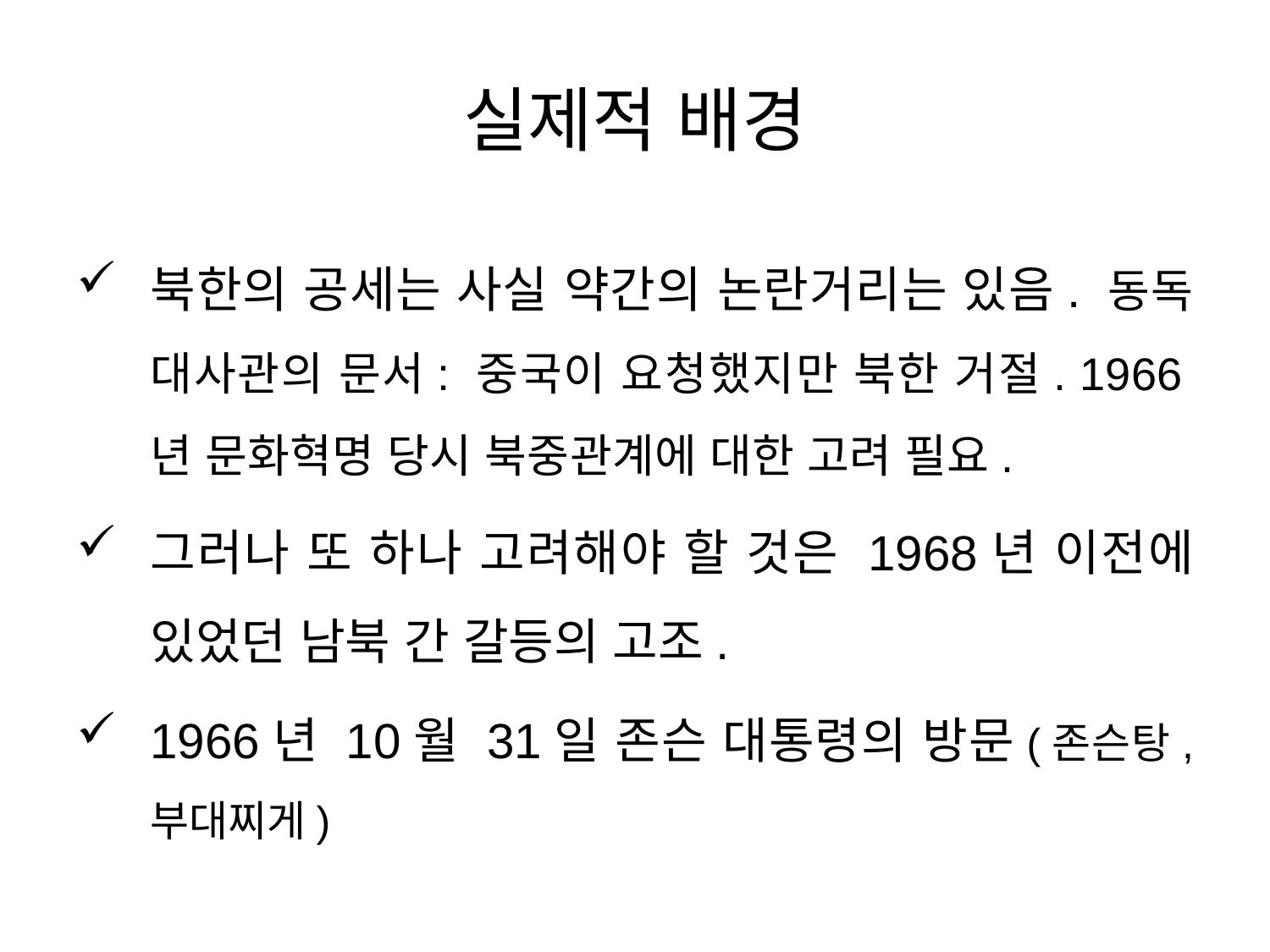

# 실제적 배경
북한의 공세는 사실 약간의 논란거리는 있음. 동독 대사관의 문서: 중국이 요청했지만 북한 거절. 1966년 문화혁명 당시 북중관계에 대한 고려 필요.
그러나 또 하나 고려해야 할 것은 1968년 이전에 있었던 남북 간 갈등의 고조.
1966년 10월 31일 존슨 대통령의 방문(존슨탕, 부대찌게)